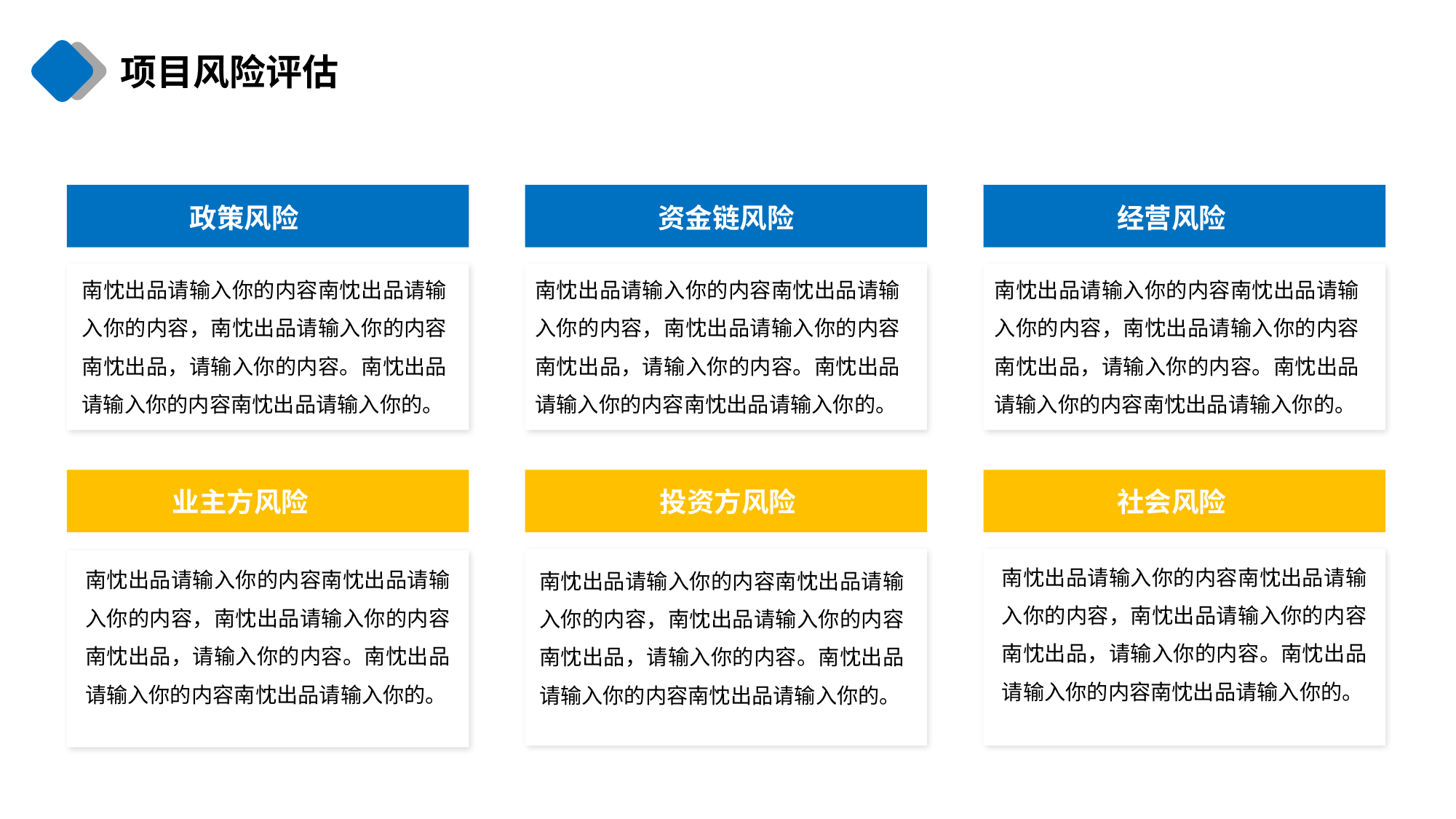

项目风险评估

政策风险
资金链风险
经营风险
南忱出品请输入你的内容南忱出品请输入你的内容，南忱出品请输入你的内容南忱出品，请输入你的内容。南忱出品请输入你的内容南忱出品请输入你的。
南忱出品请输入你的内容南忱出品请输入你的内容，南忱出品请输入你的内容南忱出品，请输入你的内容。南忱出品请输入你的内容南忱出品请输入你的。
南忱出品请输入你的内容南忱出品请输入你的内容，南忱出品请输入你的内容南忱出品，请输入你的内容。南忱出品请输入你的内容南忱出品请输入你的。

业主方风险
投资方风险
社会风险
南忱出品请输入你的内容南忱出品请输入你的内容，南忱出品请输入你的内容南忱出品，请输入你的内容。南忱出品请输入你的内容南忱出品请输入你的。
南忱出品请输入你的内容南忱出品请输入你的内容，南忱出品请输入你的内容南忱出品，请输入你的内容。南忱出品请输入你的内容南忱出品请输入你的。

南忱出品请输入你的内容南忱出品请输入你的内容，南忱出品请输入你的内容南忱出品，请输入你的内容。南忱出品请输入你的内容南忱出品请输入你的。